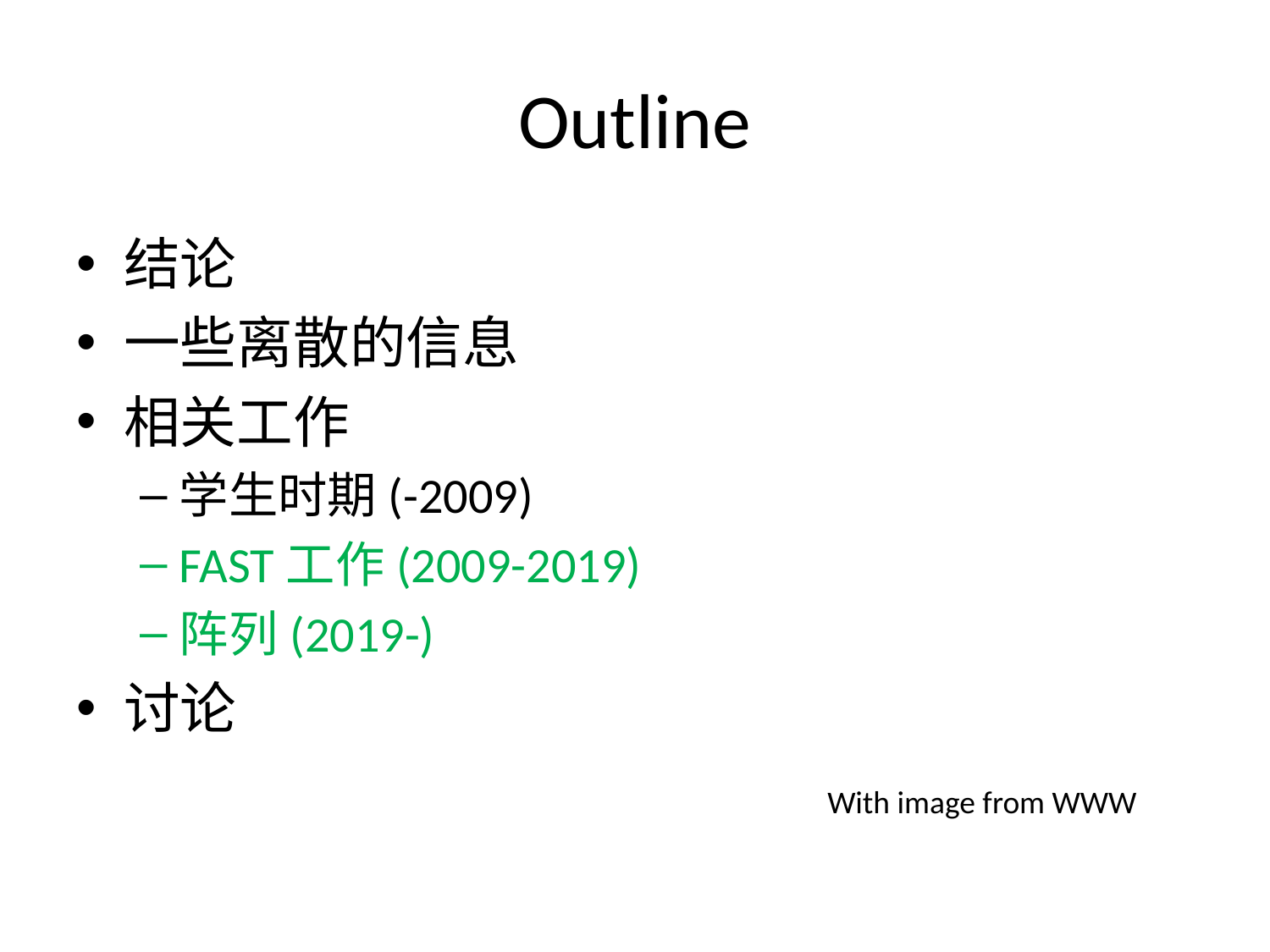

# Outline
结论
一些离散的信息
相关工作
学生时期(-2009)
FAST工作(2009-2019)
阵列(2019-)
讨论

With image from WWW